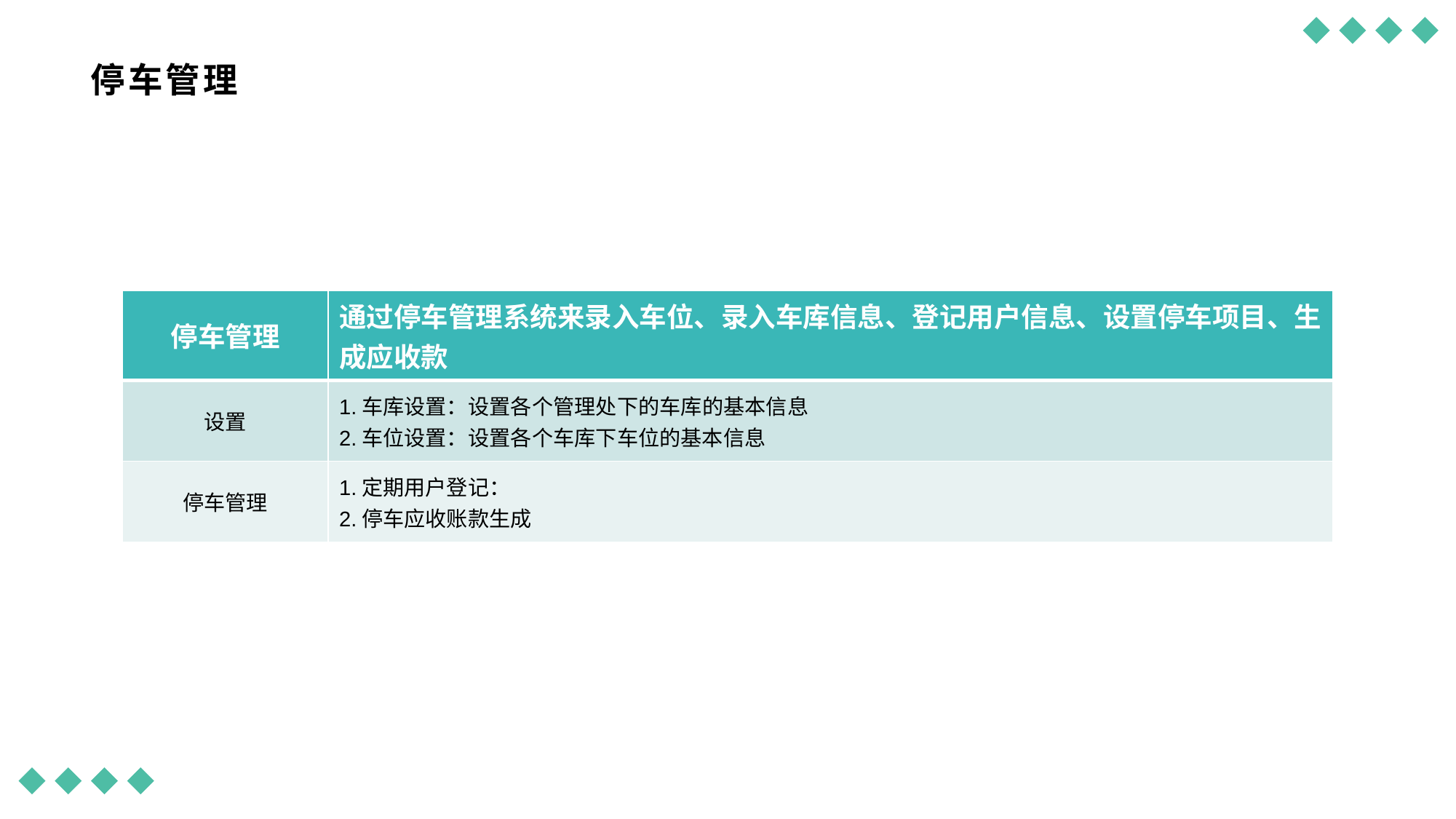

# 停车管理
| 停车管理 | 通过停车管理系统来录入车位、录入车库信息、登记用户信息、设置停车项目、生成应收款 |
| --- | --- |
| 设置 | 1.车库设置：设置各个管理处下的车库的基本信息 2.车位设置：设置各个车库下车位的基本信息 |
| 停车管理 | 1.定期用户登记： 2.停车应收账款生成 |